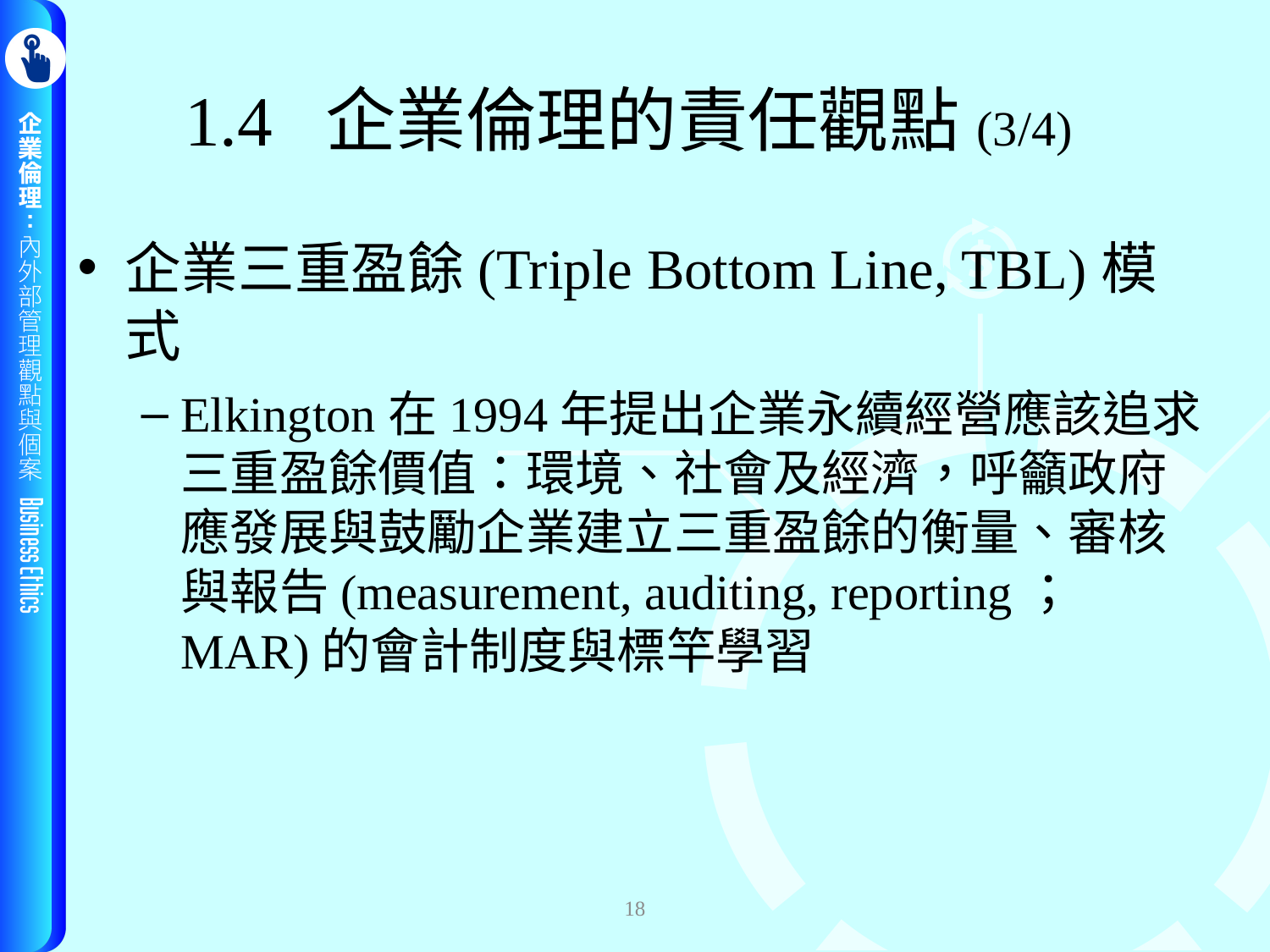

# 1.4  企業倫理的責任觀點(3/4)
企業三重盈餘(Triple Bottom Line, TBL)模式
Elkington在1994年提出企業永續經營應該追求三重盈餘價值：環境、社會及經濟，呼籲政府應發展與鼓勵企業建立三重盈餘的衡量、審核與報告(measurement, auditing, reporting；MAR)的會計制度與標竿學習
18